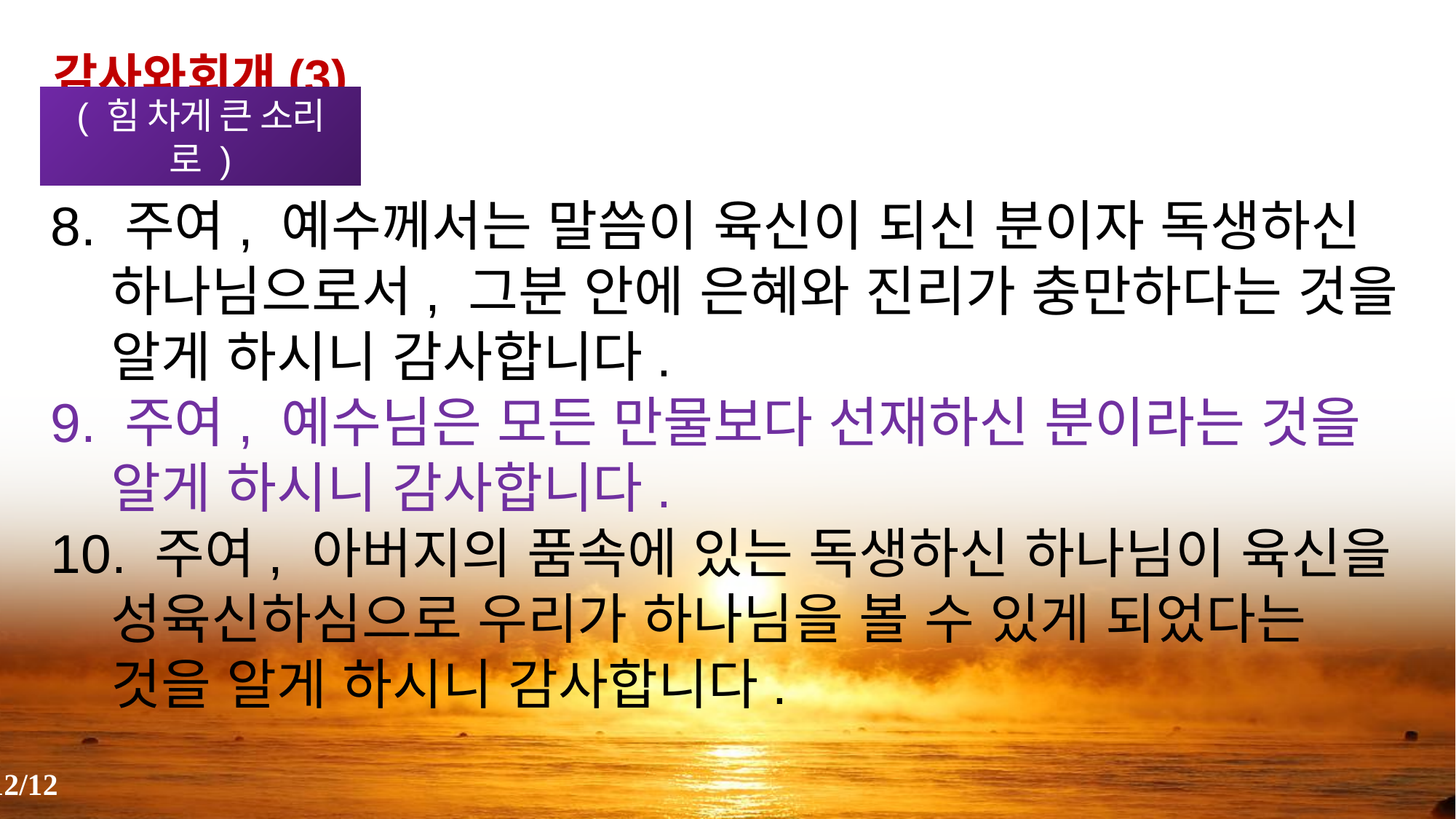

감사와회개(3)

( 힘 차게 큰 소리로 )
8. 주여, 예수께서는 말씀이 육신이 되신 분이자 독생하신 하나님으로서, 그분 안에 은혜와 진리가 충만하다는 것을 알게 하시니 감사합니다.
9. 주여, 예수님은 모든 만물보다 선재하신 분이라는 것을 알게 하시니 감사합니다.
10. 주여, 아버지의 품속에 있는 독생하신 하나님이 육신을 성육신하심으로 우리가 하나님을 볼 수 있게 되었다는 것을 알게 하시니 감사합니다.